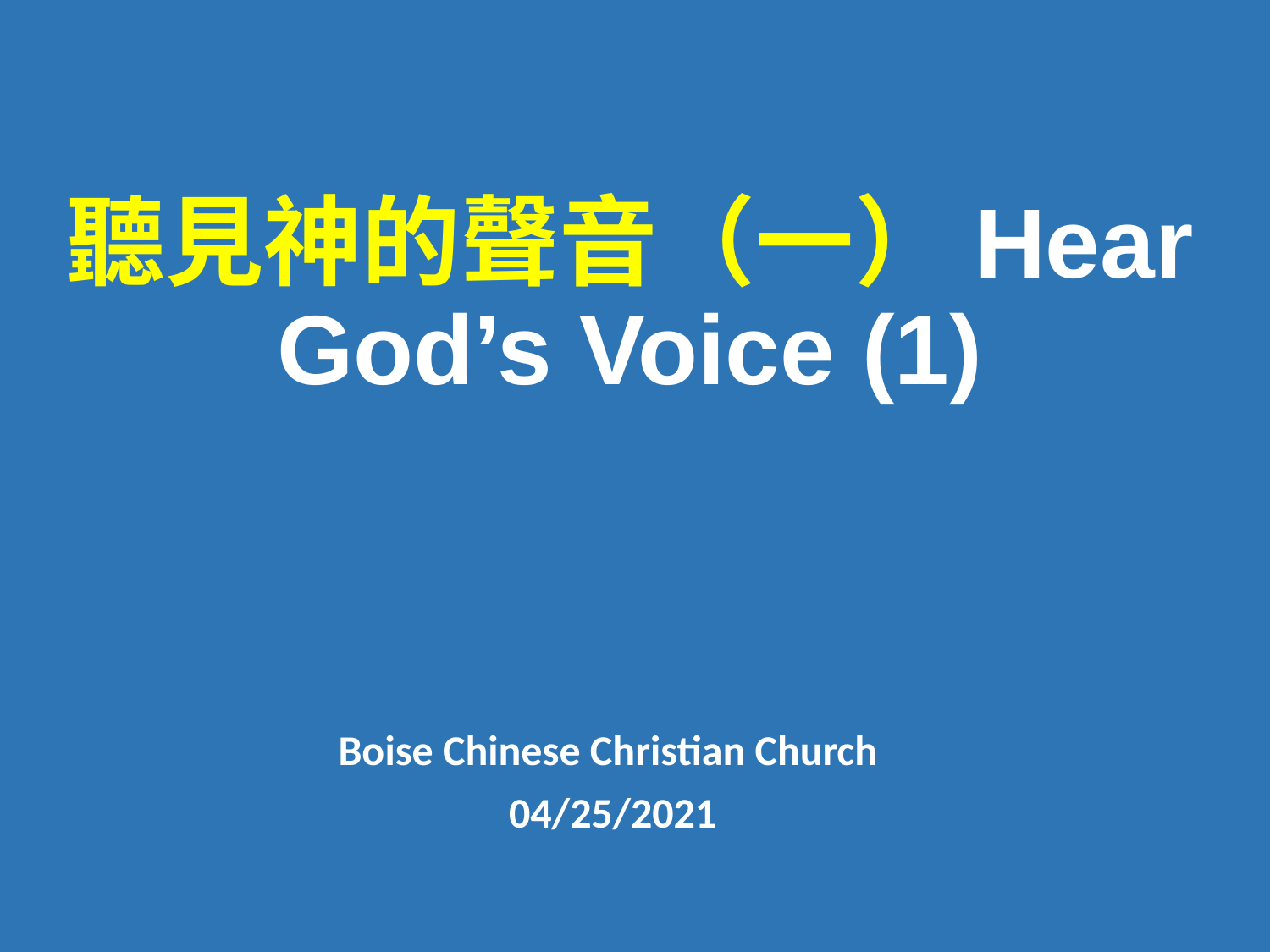

# 聽見神的聲音（一）Hear God’s Voice (1)
Boise Chinese Christian Church
04/25/2021